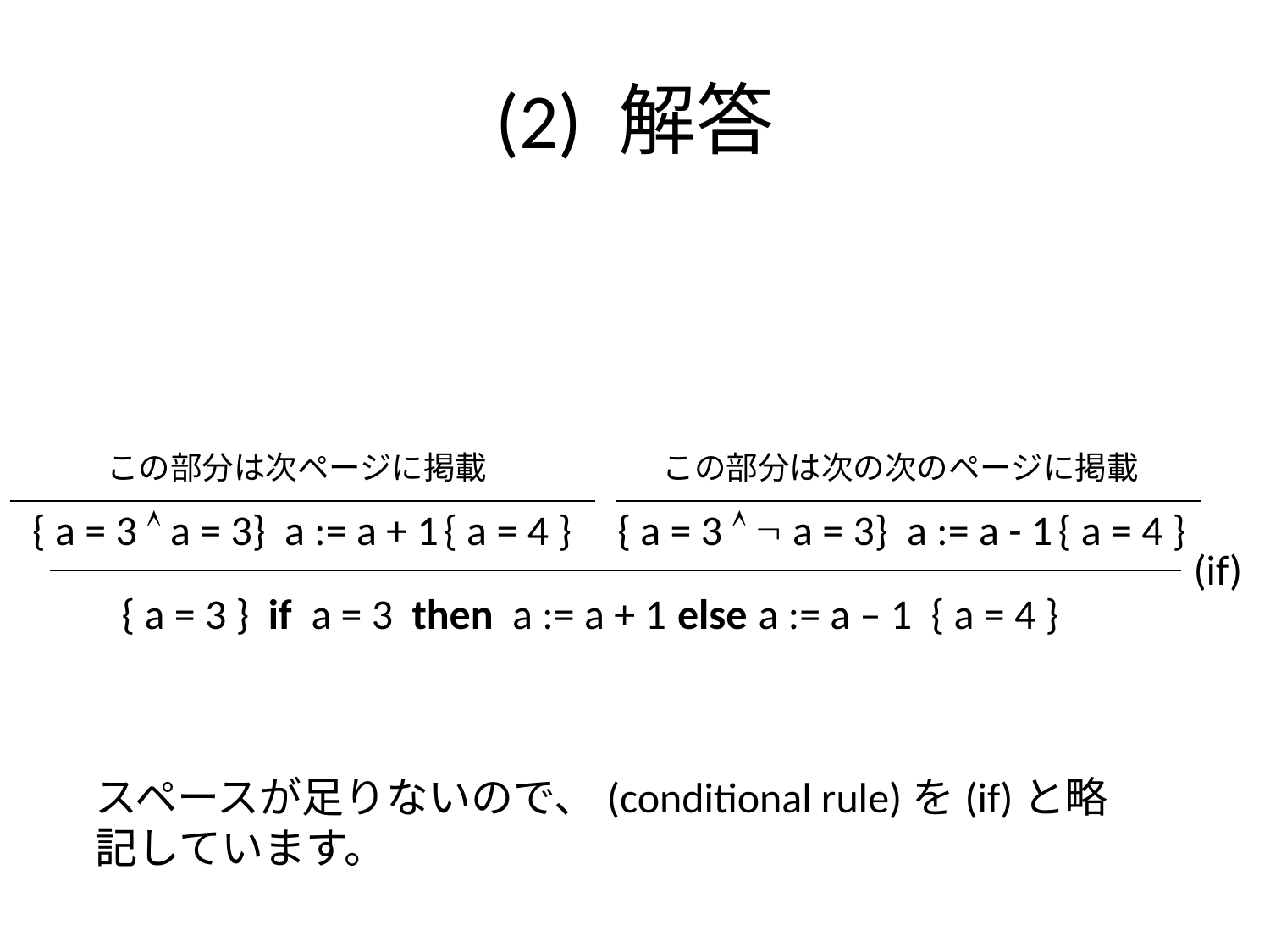

# (2) 解答
この部分は次ページに掲載
この部分は次の次のページに掲載
{ a = 3 ∧ a = 3}  a := a + 1 { a = 4 }
{ a = 3 ∧ ¬ a = 3}  a := a - 1 { a = 4 }
(if)
{ a = 3 }  if  a = 3  then  a := a + 1  else  a := a – 1  { a = 4 }
スペースが足りないので、(conditional rule)を(if)と略記しています。